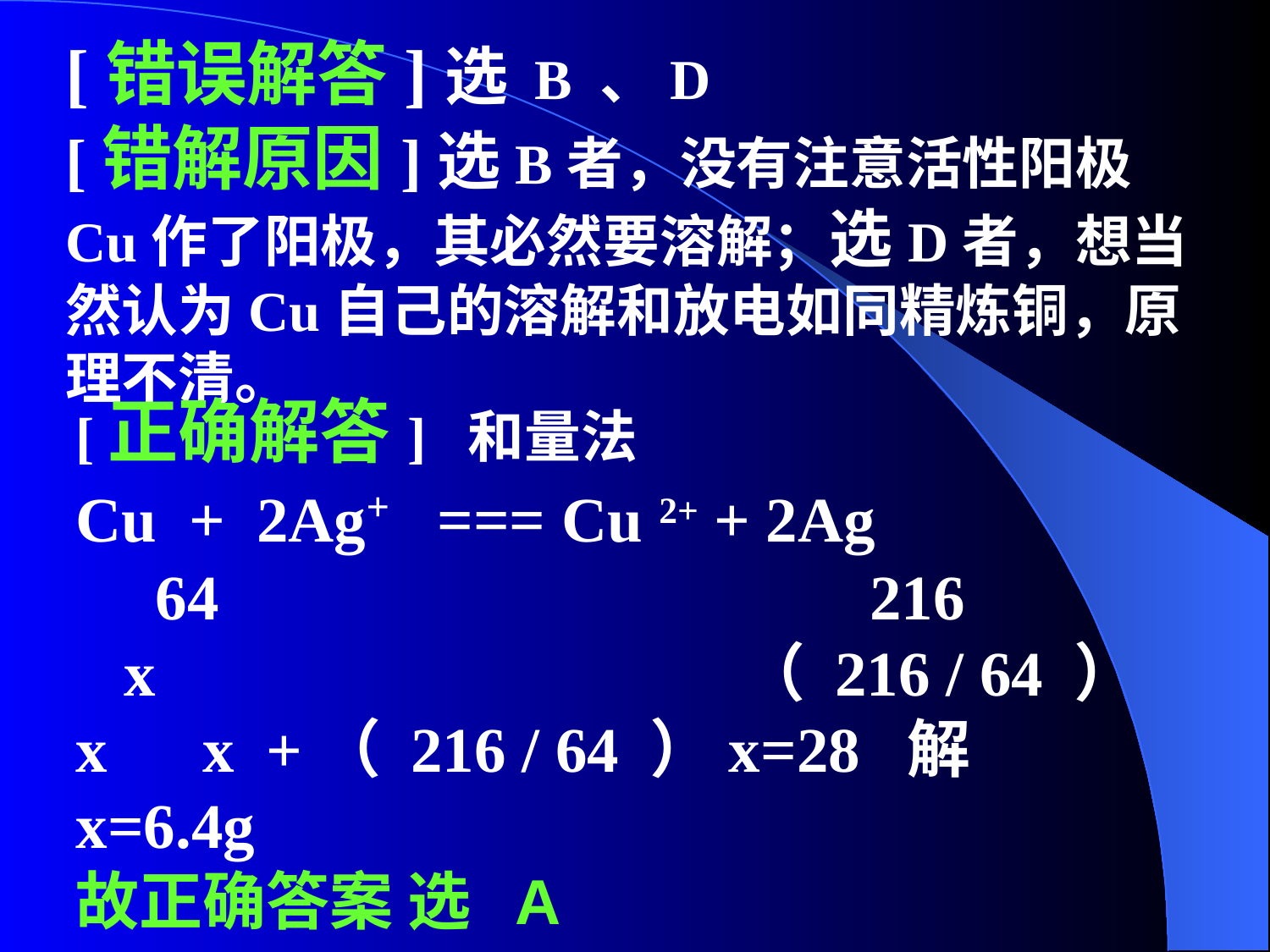

[错误解答]选 B 、D
[错解原因]选B者，没有注意活性阳极Cu作了阳极，其必然要溶解；选D者，想当然认为Cu自己的溶解和放电如同精炼铜，原理不清。

[正确解答]  和量法
Cu  +  2Ag+   === Cu 2+ + 2Ag                       64                                         216               x                                    （ 216 / 64 ）x      x  +（ 216 / 64 ）x=28  解x=6.4g
故正确答案 选  A

82